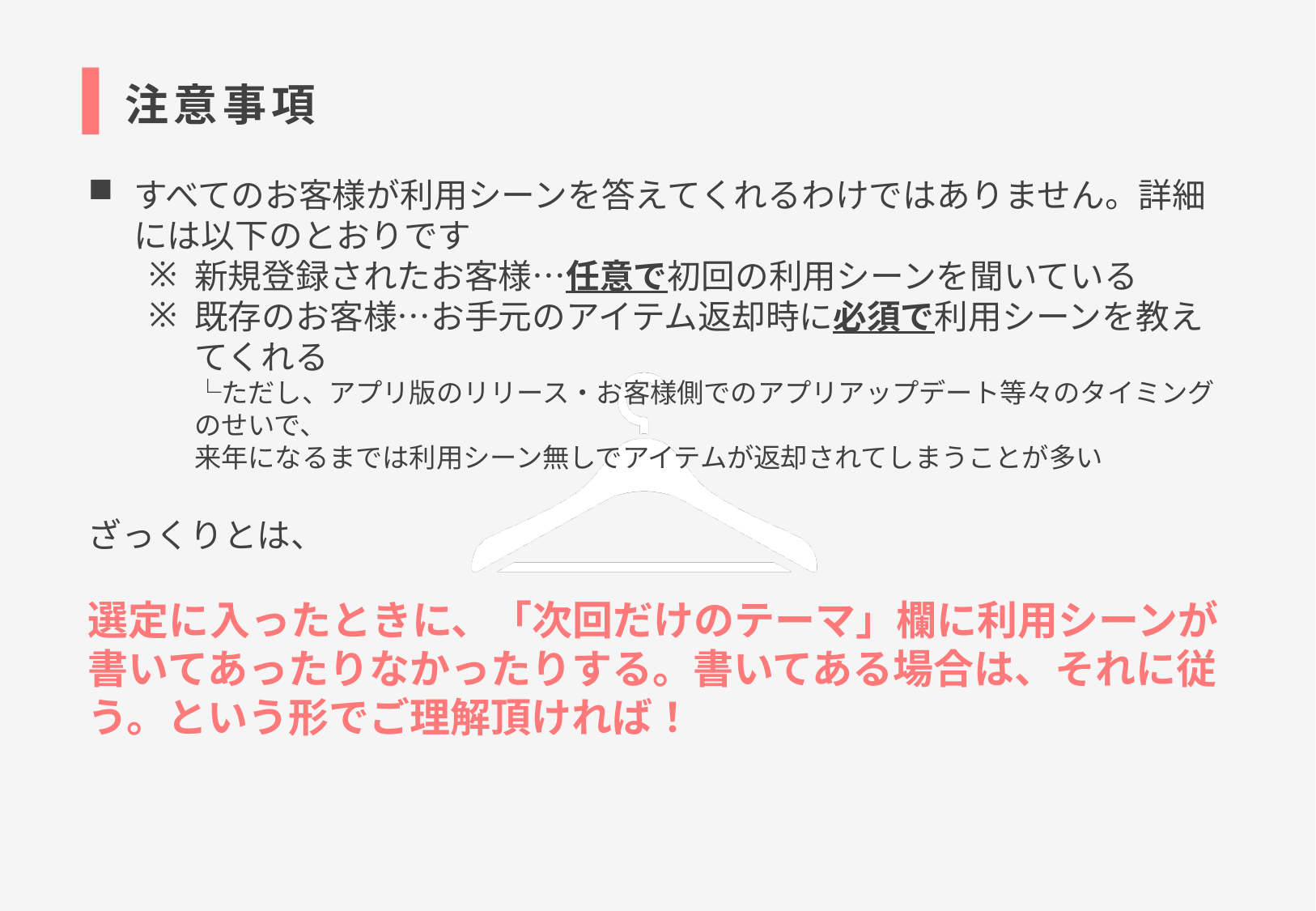

# 注意事項
すべてのお客様が利用シーンを答えてくれるわけではありません。詳細には以下のとおりです
新規登録されたお客様…任意で初回の利用シーンを聞いている
既存のお客様…お手元のアイテム返却時に必須で利用シーンを教えてくれる
└ただし、アプリ版のリリース・お客様側でのアプリアップデート等々のタイミングのせいで、
来年になるまでは利用シーン無しでアイテムが返却されてしまうことが多い

ざっくりとは、
選定に入ったときに、「次回だけのテーマ」欄に利用シーンが書いてあったりなかったりする。書いてある場合は、それに従う。という形でご理解頂ければ！